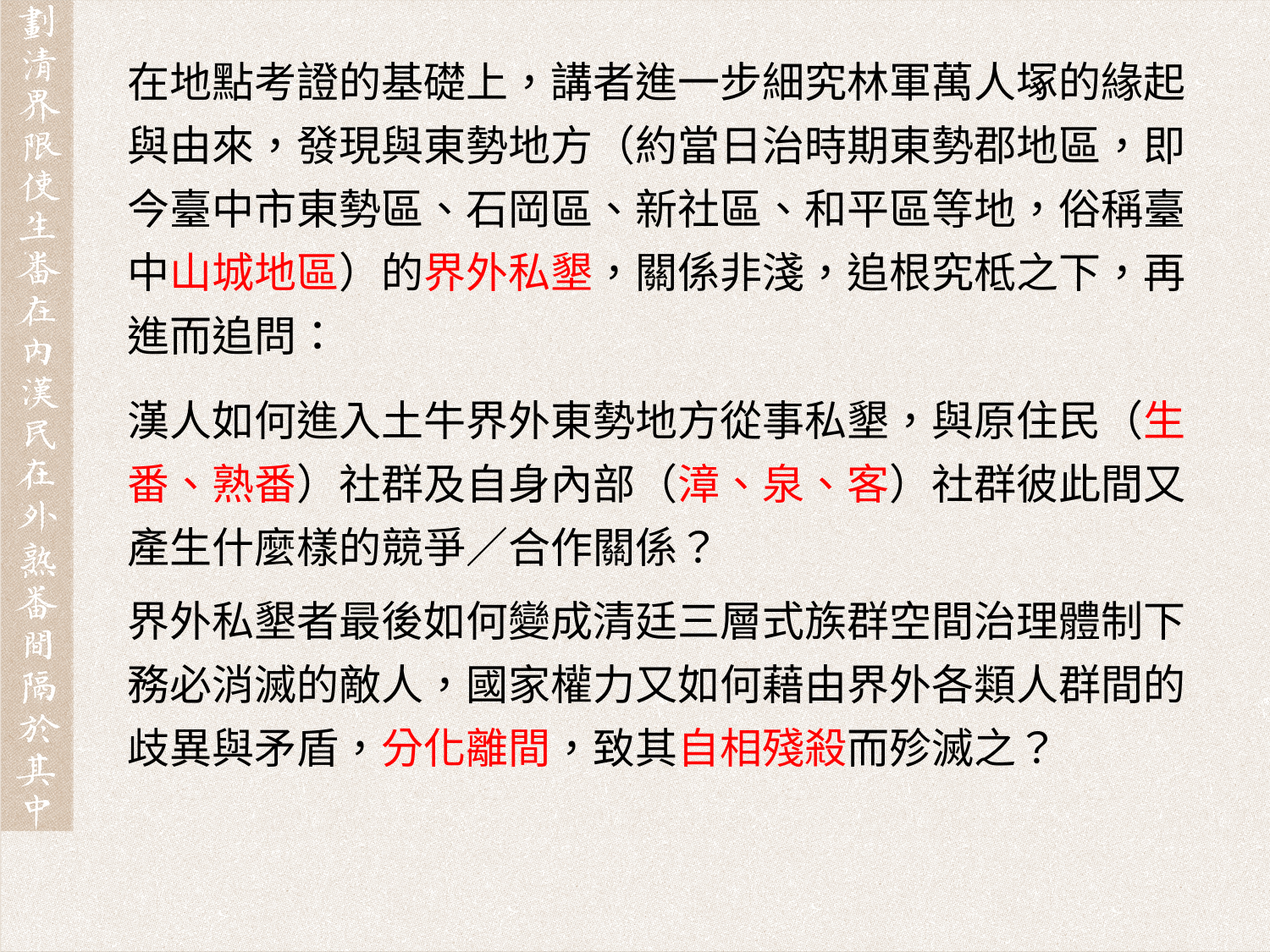

在地點考證的基礎上，講者進一步細究林軍萬人塚的緣起與由來，發現與東勢地方（約當日治時期東勢郡地區，即今臺中市東勢區、石岡區、新社區、和平區等地，俗稱臺中山城地區）的界外私墾，關係非淺，追根究柢之下，再進而追問：
漢人如何進入土牛界外東勢地方從事私墾，與原住民（生番、熟番）社群及自身內部（漳、泉、客）社群彼此間又產生什麼樣的競爭／合作關係？
界外私墾者最後如何變成清廷三層式族群空間治理體制下務必消滅的敵人，國家權力又如何藉由界外各類人群間的歧異與矛盾，分化離間，致其自相殘殺而殄滅之？